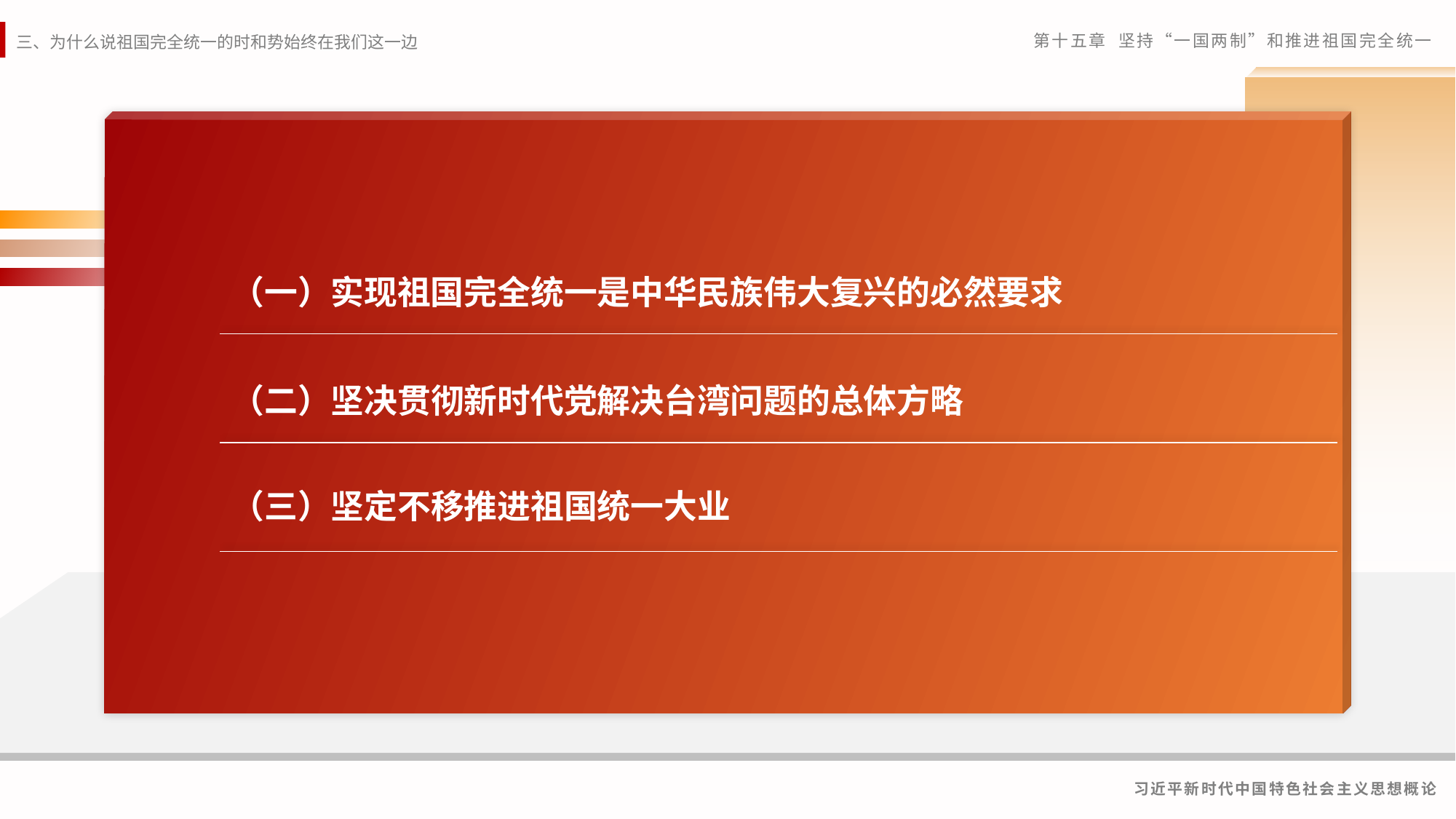

（一）实现祖国完全统一是中华民族伟大复兴的必然要求
（二）坚决贯彻新时代党解决台湾问题的总体方略
（三）坚定不移推进祖国统一大业